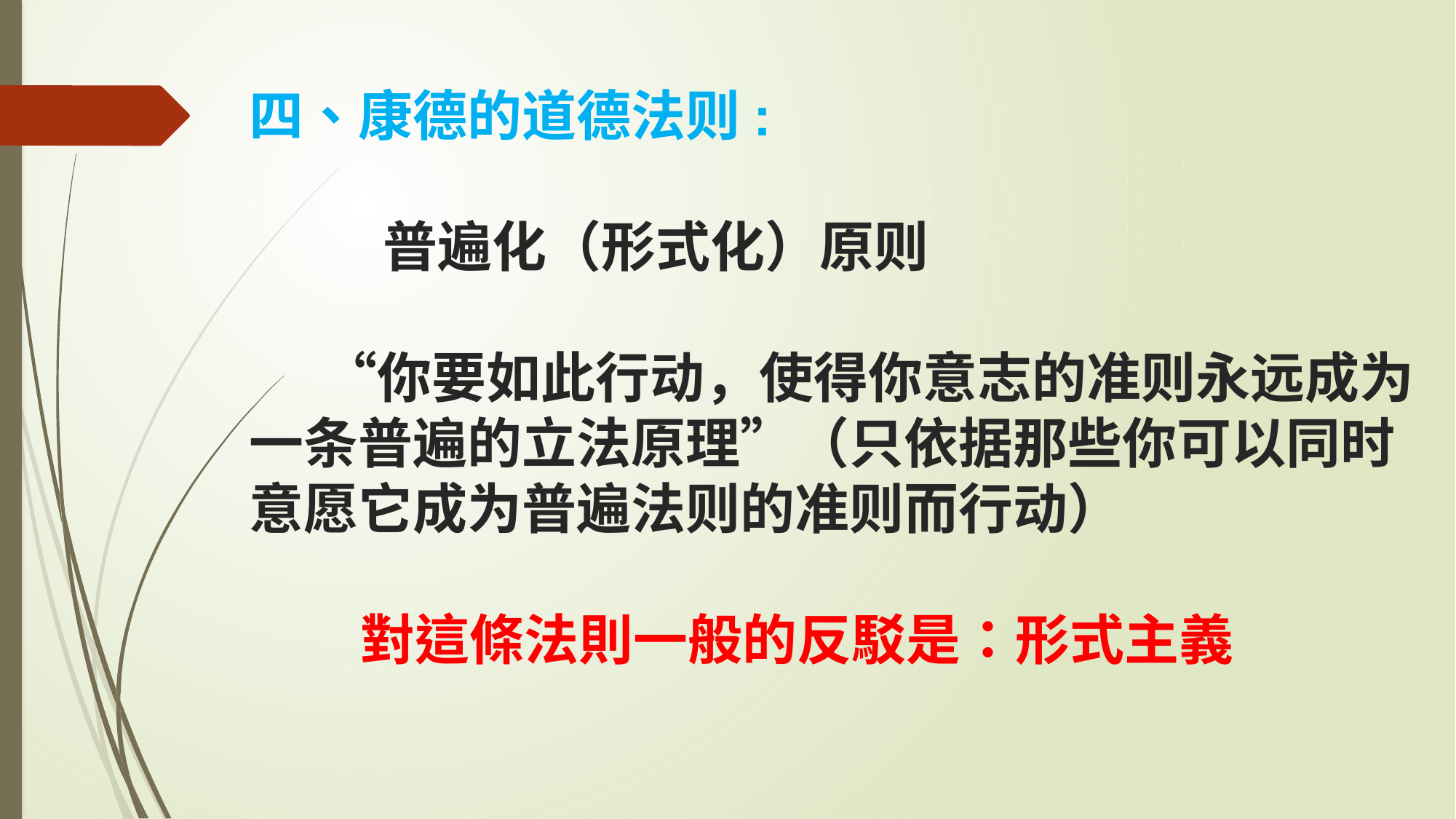

# 四、康德的道德法则: 普遍化（形式化）原则 “你要如此行动，使得你意志的准则永远成为一条普遍的立法原理”（只依据那些你可以同时意愿它成为普遍法则的准则而行动） 對這條法則一般的反駁是：形式主義